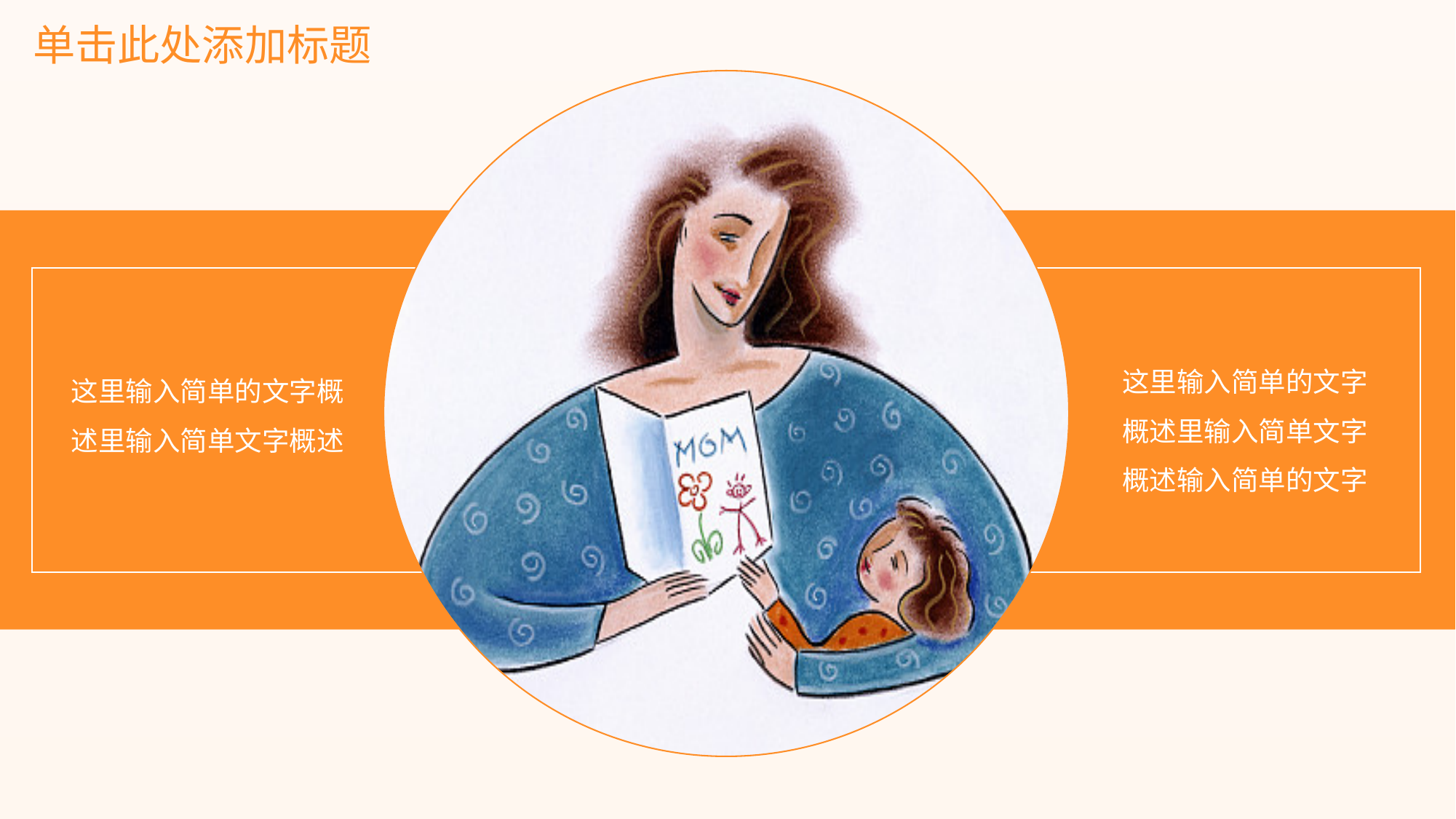

# 单击此处添加标题

这里输入简单的文字概述里输入简单文字概述输入简单的文字
这里输入简单的文字概述里输入简单文字概述